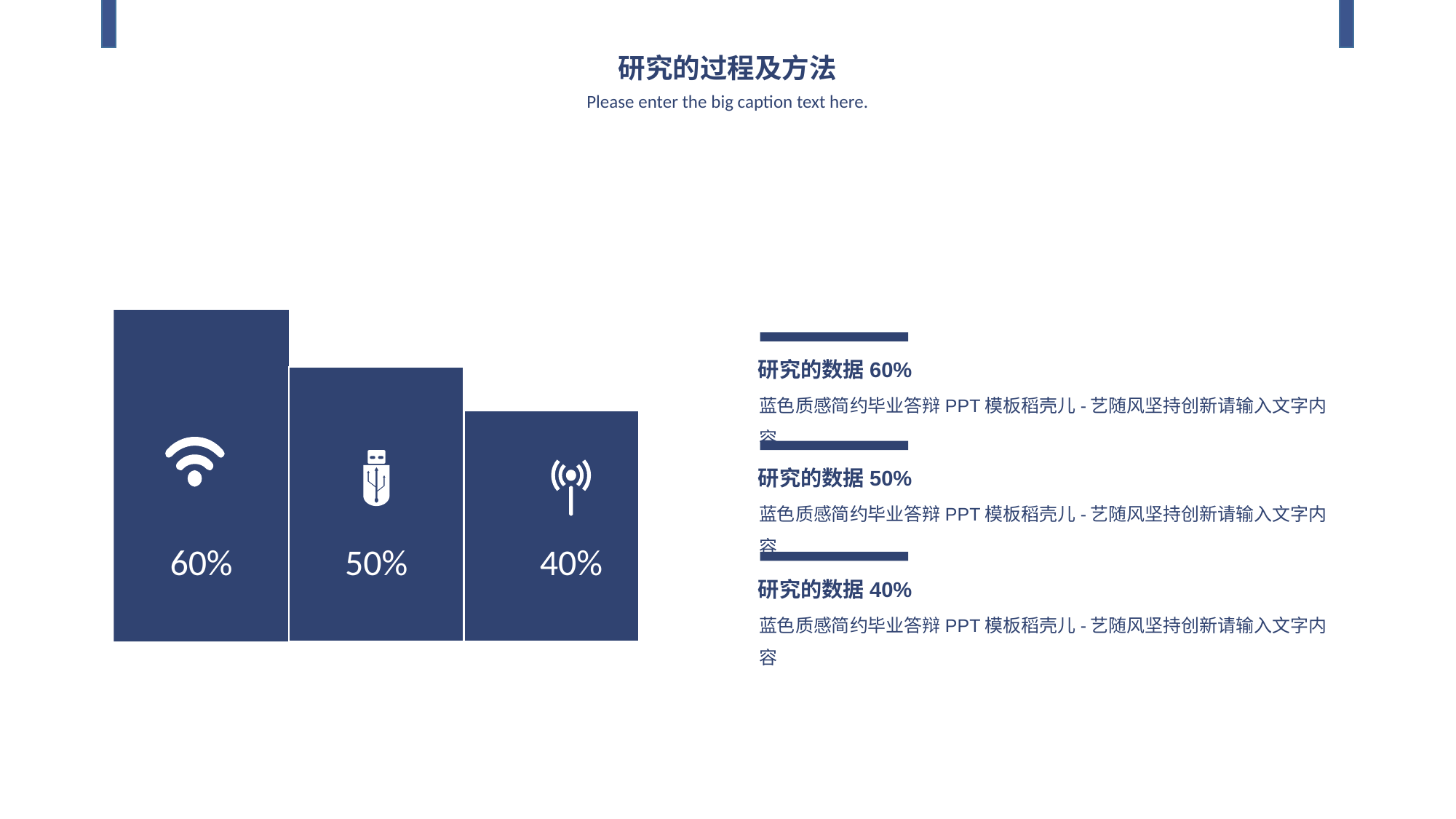

研究的过程及方法
Please enter the big caption text here.

研究的数据60%
蓝色质感简约毕业答辩PPT模板稻壳儿-艺随风坚持创新请输入文字内容

研究的数据50%
蓝色质感简约毕业答辩PPT模板稻壳儿-艺随风坚持创新请输入文字内容
60%
50%
40%

研究的数据40%
蓝色质感简约毕业答辩PPT模板稻壳儿-艺随风坚持创新请输入文字内容